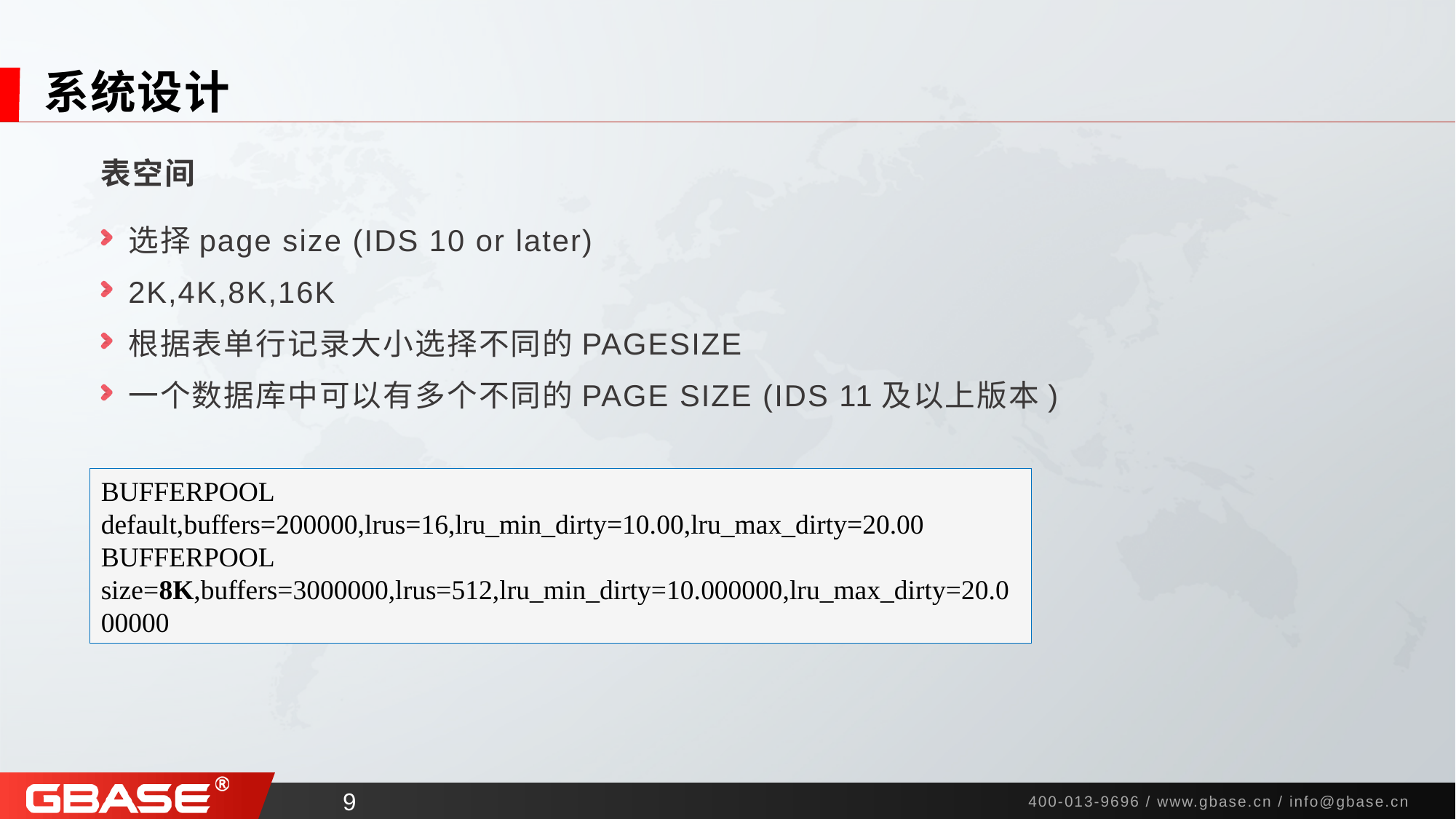

# 系统设计
表空间
选择page size (IDS 10 or later)
2K,4K,8K,16K
根据表单行记录大小选择不同的PAGESIZE
一个数据库中可以有多个不同的PAGE SIZE (IDS 11及以上版本)

BUFFERPOOL default,buffers=200000,lrus=16,lru_min_dirty=10.00,lru_max_dirty=20.00
BUFFERPOOL      size=8K,buffers=3000000,lrus=512,lru_min_dirty=10.000000,lru_max_dirty=20.000000